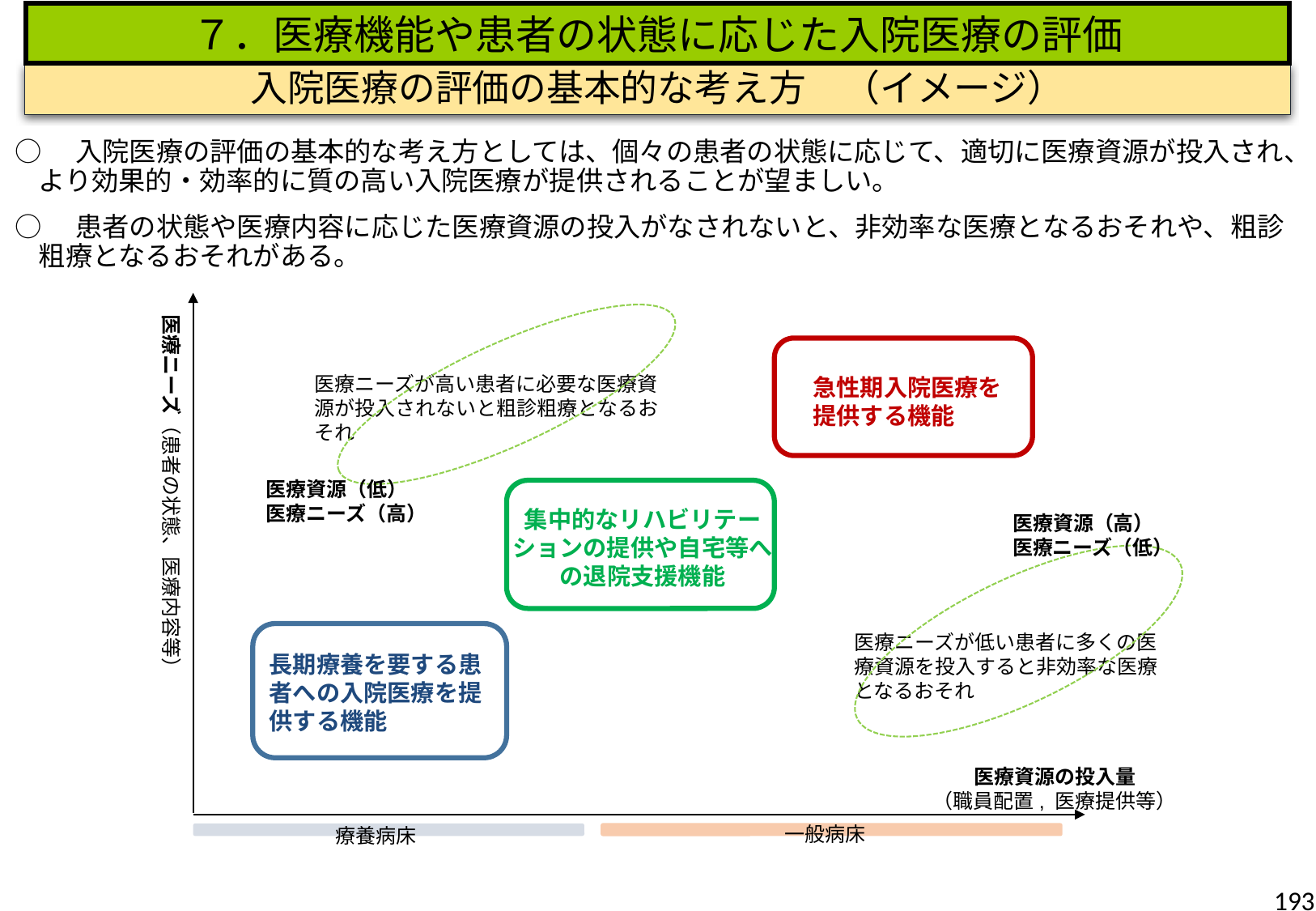

７．医療機能や患者の状態に応じた入院医療の評価
入院医療の評価の基本的な考え方　（イメージ）
○　入院医療の評価の基本的な考え方としては、個々の患者の状態に応じて、適切に医療資源が投入され、より効果的・効率的に質の高い入院医療が提供されることが望ましい。
○　患者の状態や医療内容に応じた医療資源の投入がなされないと、非効率な医療となるおそれや、粗診粗療となるおそれがある。
医療ニーズ（患者の状態、医療内容等）

医療ニーズが高い患者に必要な医療資源が投入されないと粗診粗療となるおそれ
急性期入院医療を提供する機能
医療資源（低）
医療ニーズ（高）

集中的なリハビリテーションの提供や自宅等への退院支援機能
医療資源（高）
医療ニーズ（低）

医療ニーズが低い患者に多くの医療資源を投入すると非効率な医療となるおそれ
長期療養を要する患者への入院医療を提供する機能
医療資源の投入量
（職員配置, 医療提供等）
一般病床
療養病床

193